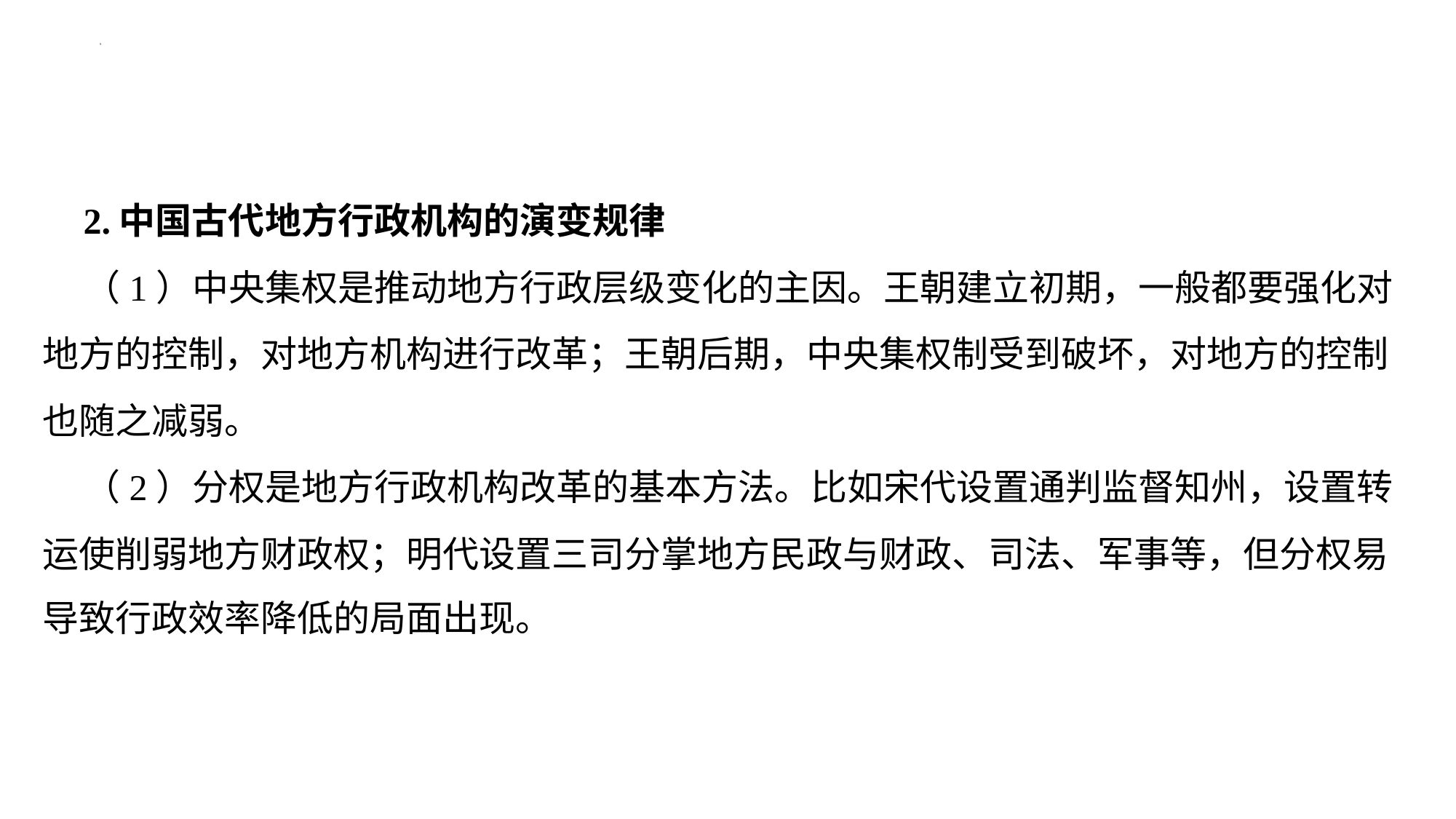

2.中国古代地方行政机构的演变规律
    （1）中央集权是推动地方行政层级变化的主因。王朝建立初期，一般都要强化对
地方的控制，对地方机构进行改革；王朝后期，中央集权制受到破坏，对地方的控制
也随之减弱。
    （2）分权是地方行政机构改革的基本方法。比如宋代设置通判监督知州，设置转
运使削弱地方财政权；明代设置三司分掌地方民政与财政、司法、军事等，但分权易
导致行政效率降低的局面出现。